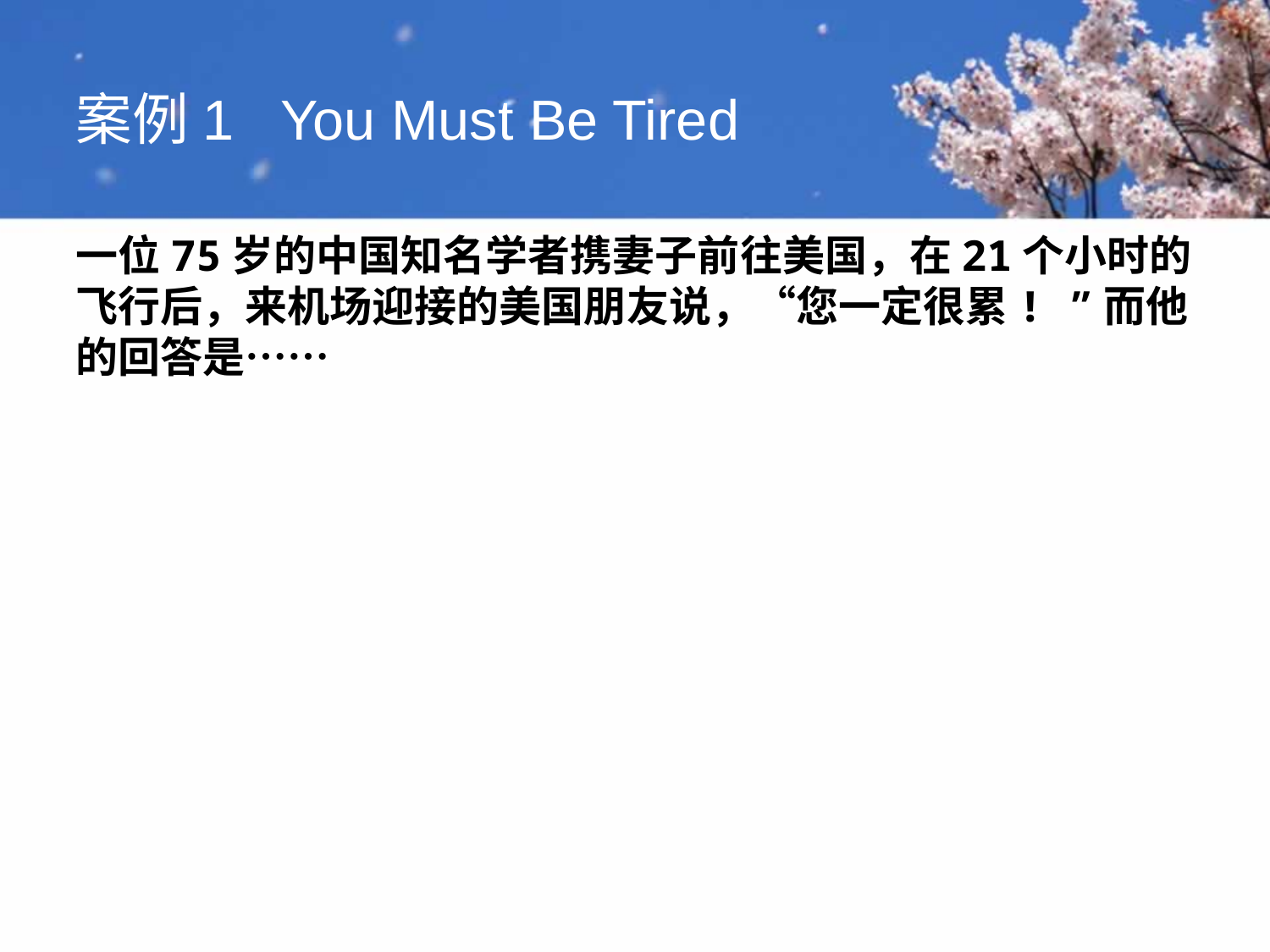

# 案例1   You Must Be Tired
一位75岁的中国知名学者携妻子前往美国，在21个小时的飞行后，来机场迎接的美国朋友说，“您一定很累! ”而他的回答是……